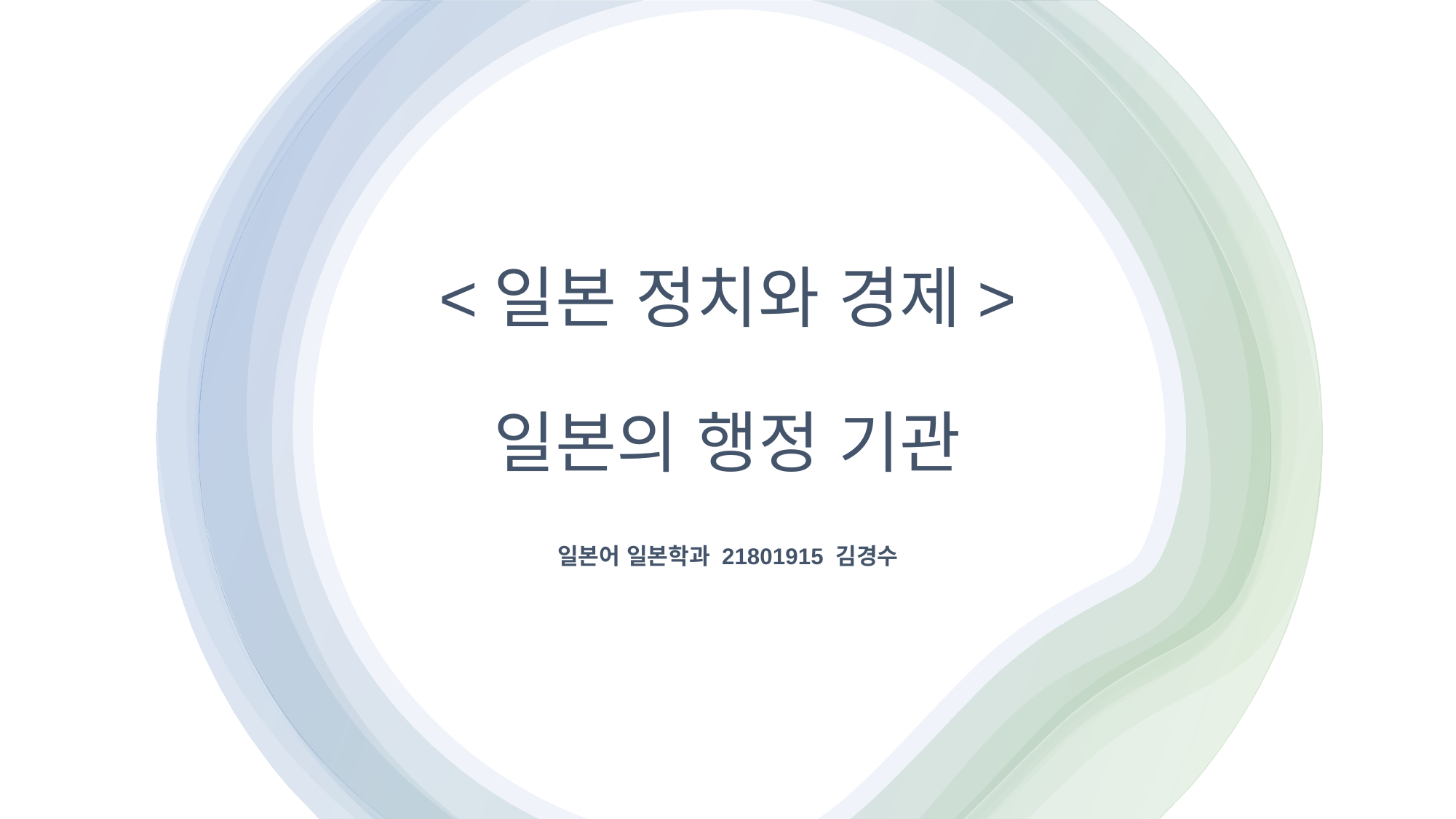

# <일본 정치와 경제> 일본의 행정 기관

일본어 일본학과 21801915 김경수